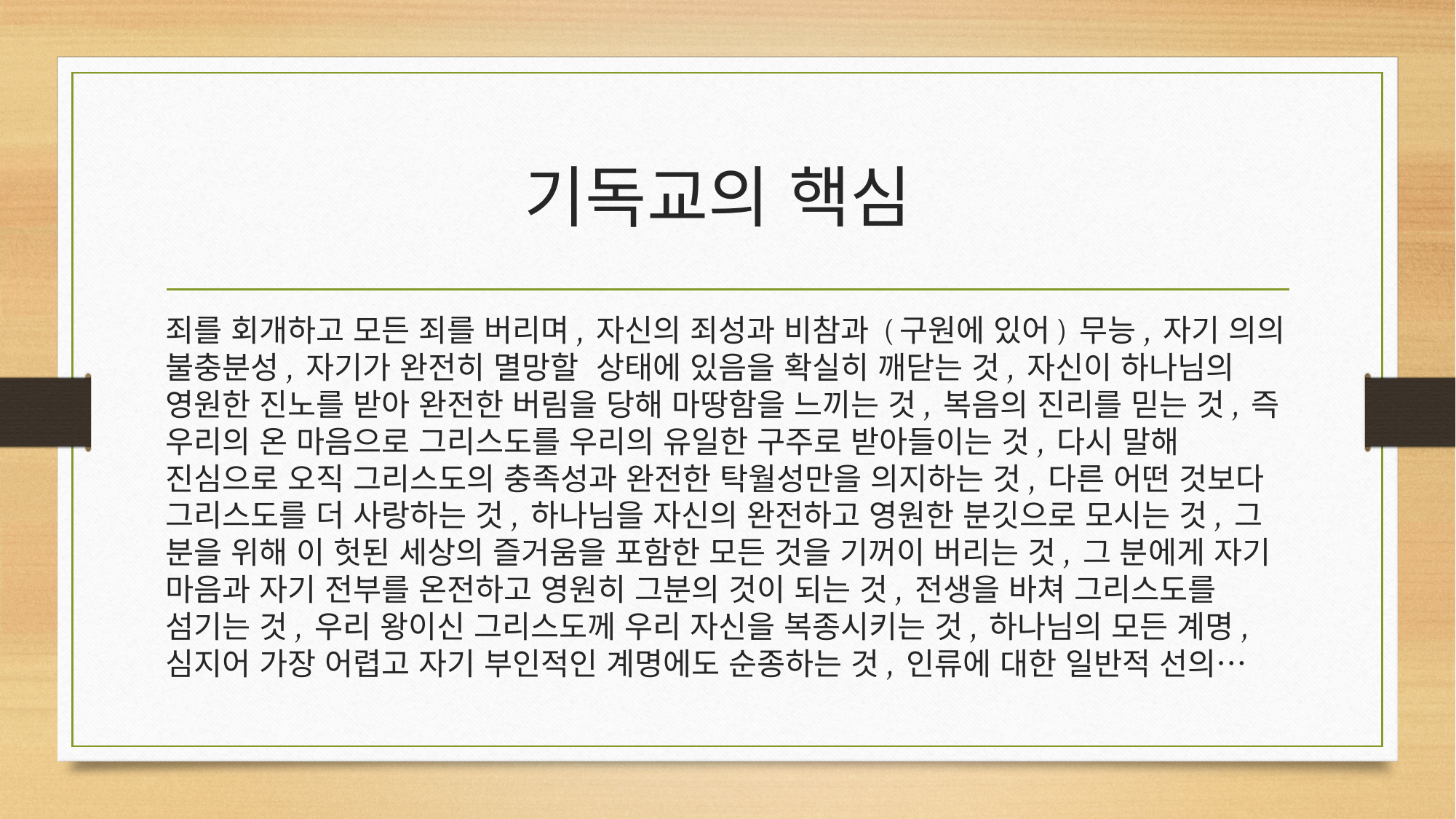

# 기독교의 핵심
죄를 회개하고 모든 죄를 버리며, 자신의 죄성과 비참과 (구원에 있어) 무능, 자기 의의 불충분성, 자기가 완전히 멸망할  상태에 있음을 확실히 깨닫는 것, 자신이 하나님의 영원한 진노를 받아 완전한 버림을 당해 마땅함을 느끼는 것, 복음의 진리를 믿는 것, 즉 우리의 온 마음으로 그리스도를 우리의 유일한 구주로 받아들이는 것, 다시 말해 진심으로 오직 그리스도의 충족성과 완전한 탁월성만을 의지하는 것, 다른 어떤 것보다 그리스도를 더 사랑하는 것, 하나님을 자신의 완전하고 영원한 분깃으로 모시는 것, 그 분을 위해 이 헛된 세상의 즐거움을 포함한 모든 것을 기꺼이 버리는 것, 그 분에게 자기 마음과 자기 전부를 온전하고 영원히 그분의 것이 되는 것, 전생을 바쳐 그리스도를 섬기는 것, 우리 왕이신 그리스도께 우리 자신을 복종시키는 것, 하나님의 모든 계명, 심지어 가장 어렵고 자기 부인적인 계명에도 순종하는 것, 인류에 대한 일반적 선의…